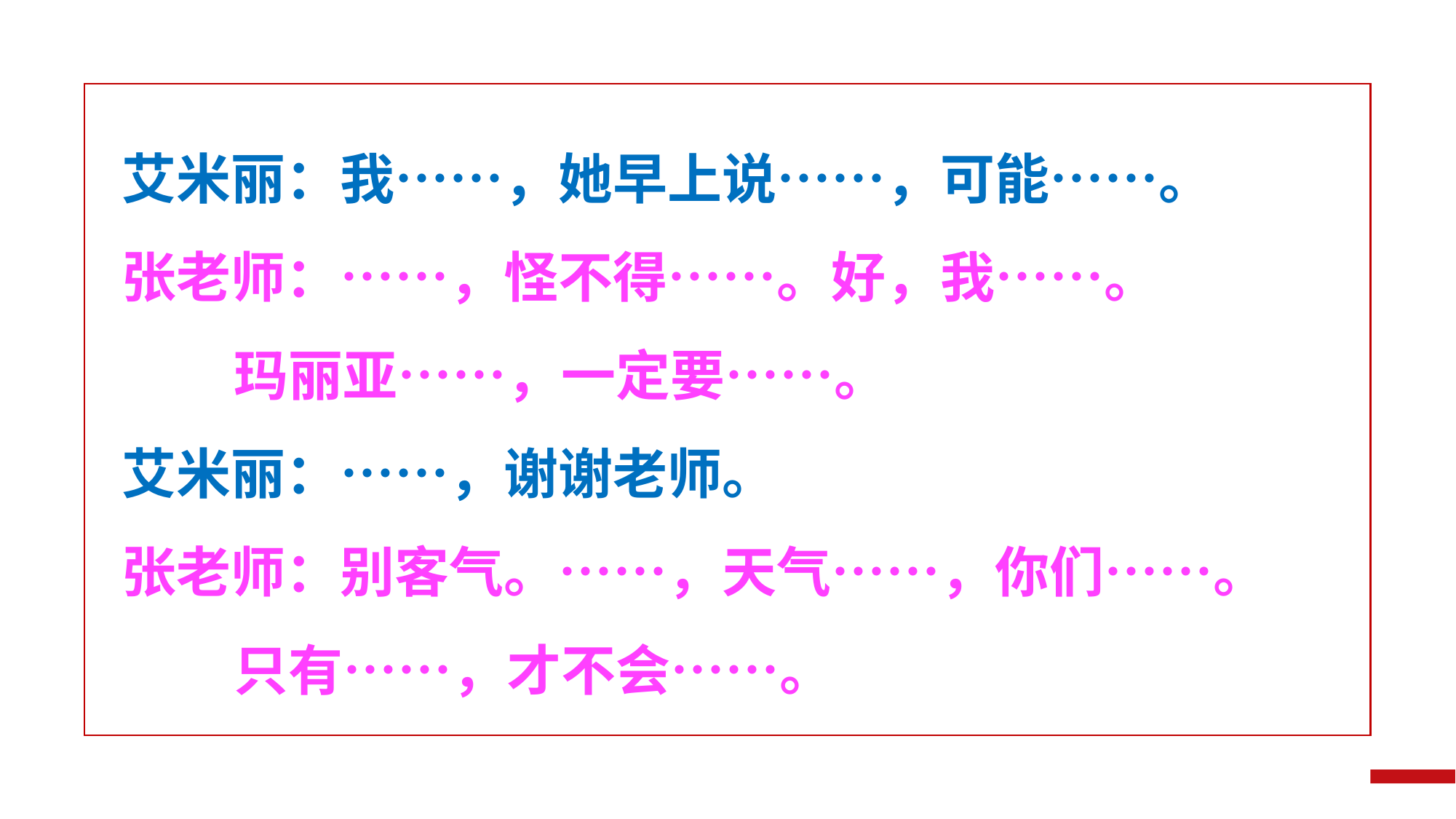

艾米丽：我……，她早上说……，可能……。
张老师：……，怪不得……。好，我……。
        玛丽亚……，一定要……。
艾米丽：……，谢谢老师。
张老师：别客气。……，天气……，你们……。
        只有……，才不会……。